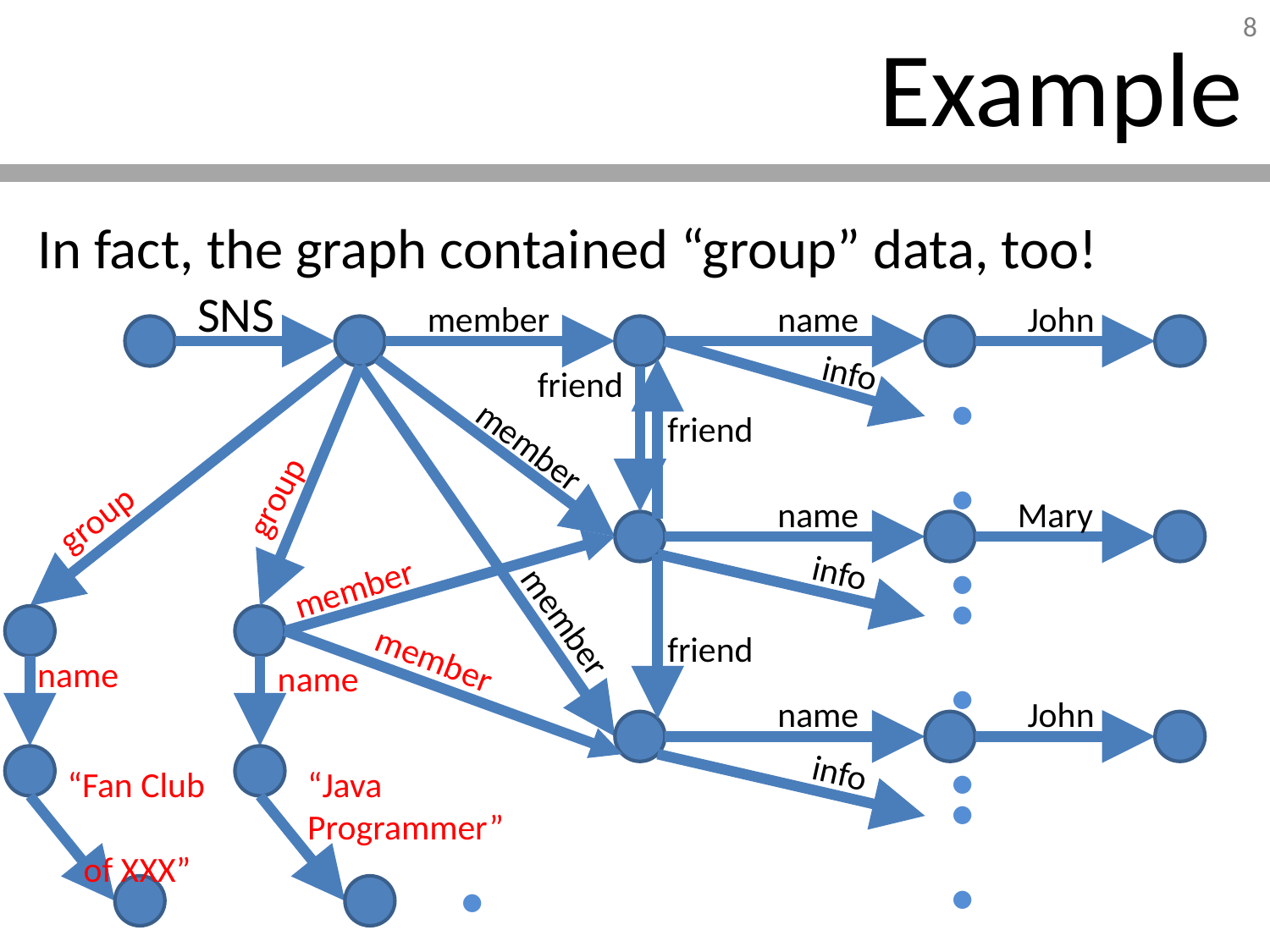

# Example
In fact, the graph contained “group” data, too!
SNS
member
name
John

info
friend
・・・
friend
member
group
name
Mary
group

info
member
・・・
member

friend
member
name
name
name
John

info
“Fan Club
  of XXX”
“Java Programmer”
・・・
・・・